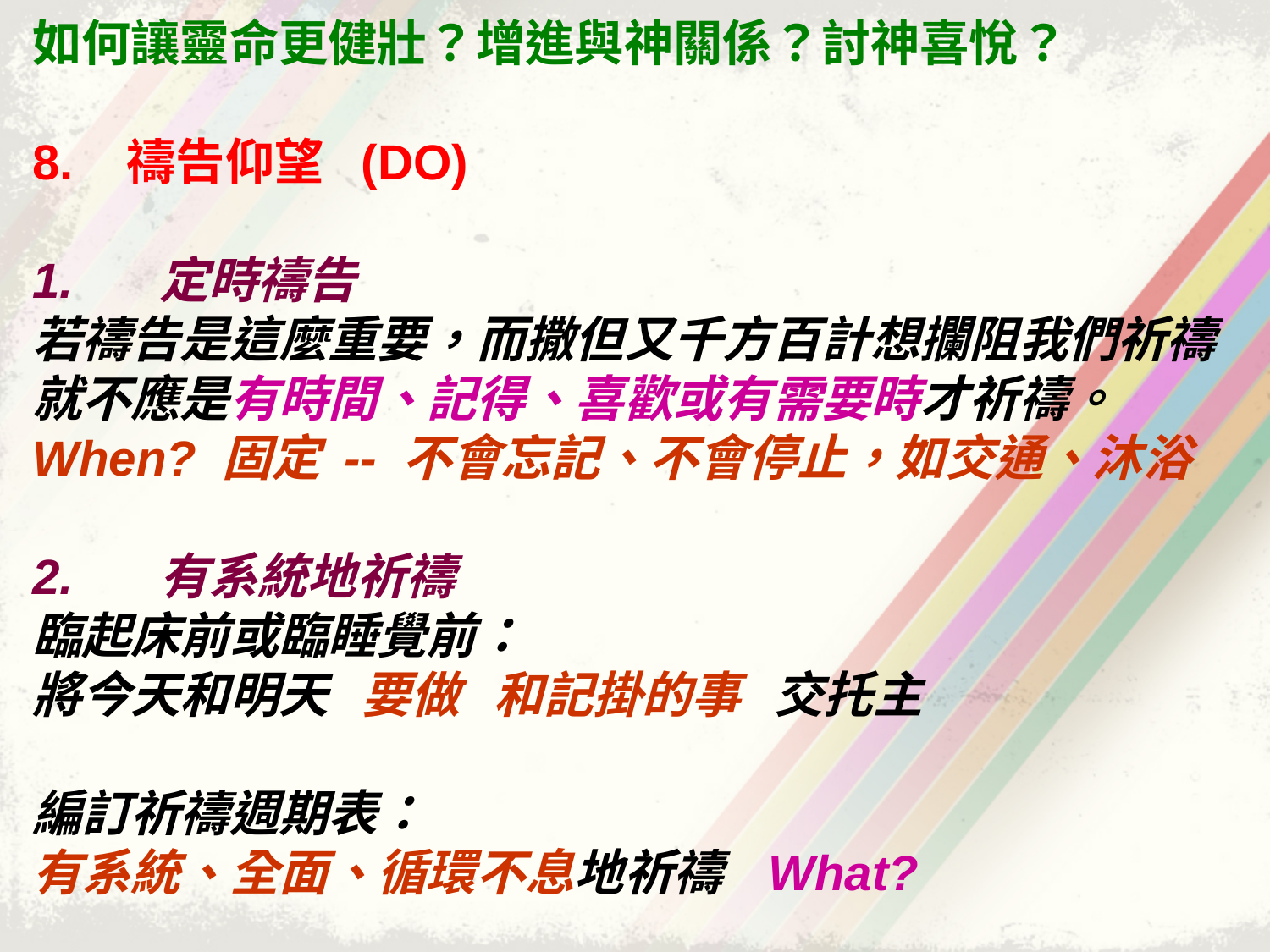

如何讓靈命更健壯？增進與神關係？討神喜悅？

8.   禱告仰望   (DO)

1.	定時禱告
若禱告是這麼重要，而撒但又千方百計想攔阻我們祈禱就不應是有時間、記得、喜歡或有需要時才祈禱。
When? 固定 -- 不會忘記、不會停止，如交通、沐浴

2.	有系統地祈禱
臨起床前或臨睡覺前：
將今天和明天   要做   和記掛的事   交托主

編訂祈禱週期表：
有系統、全面、循環不息地祈禱   What?